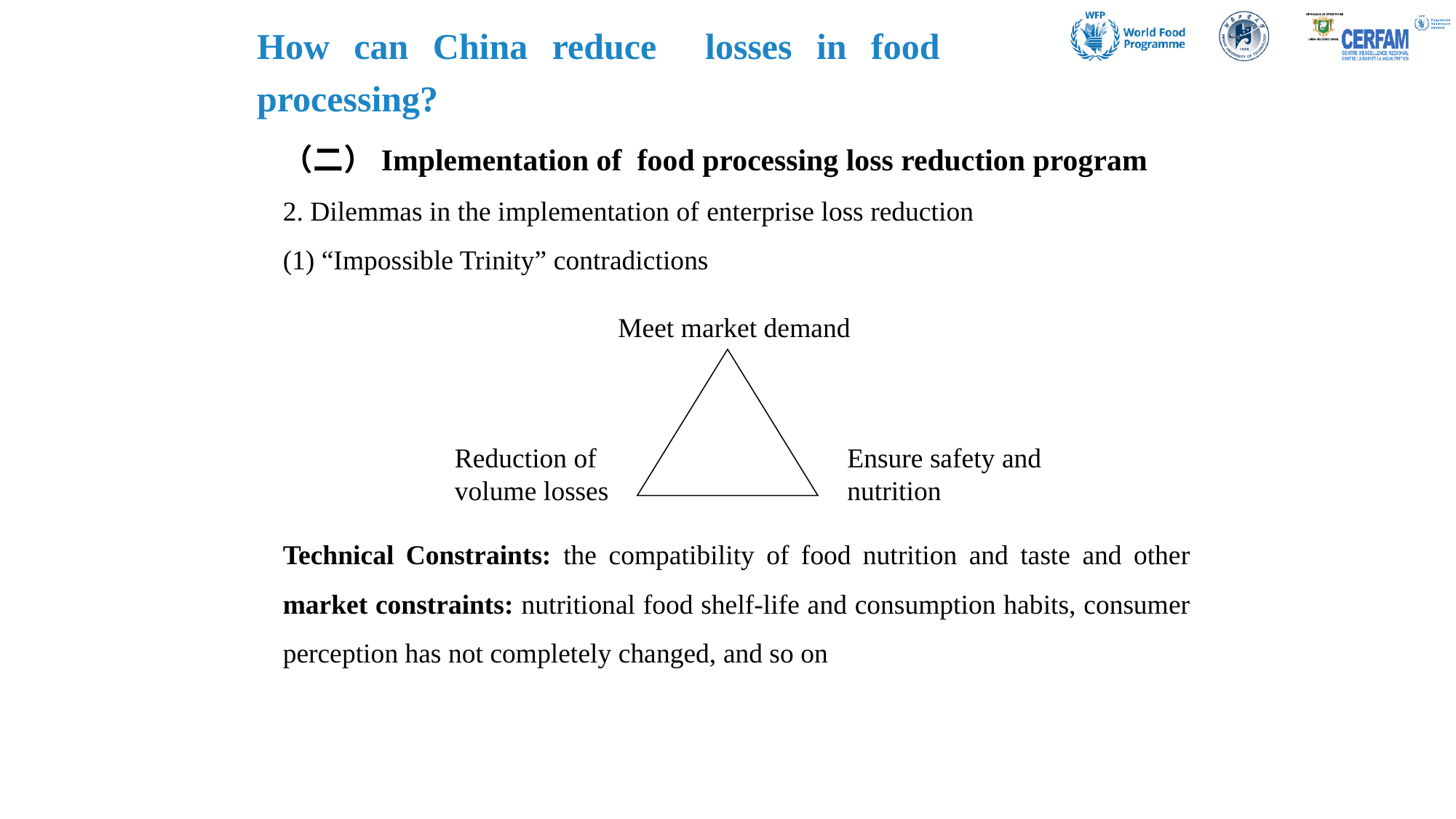

How can China reduce  losses in food processing?
（二）Implementation of  food processing loss reduction program
2. Dilemmas in the implementation of enterprise loss reduction
(1) “Impossible Trinity” contradictions

Technical Constraints: the compatibility of food nutrition and taste and other market constraints: nutritional food shelf-life and consumption habits, consumer perception has not completely changed, and so on
Meet market demand

Ensure safety and nutrition
Reduction of volume losses